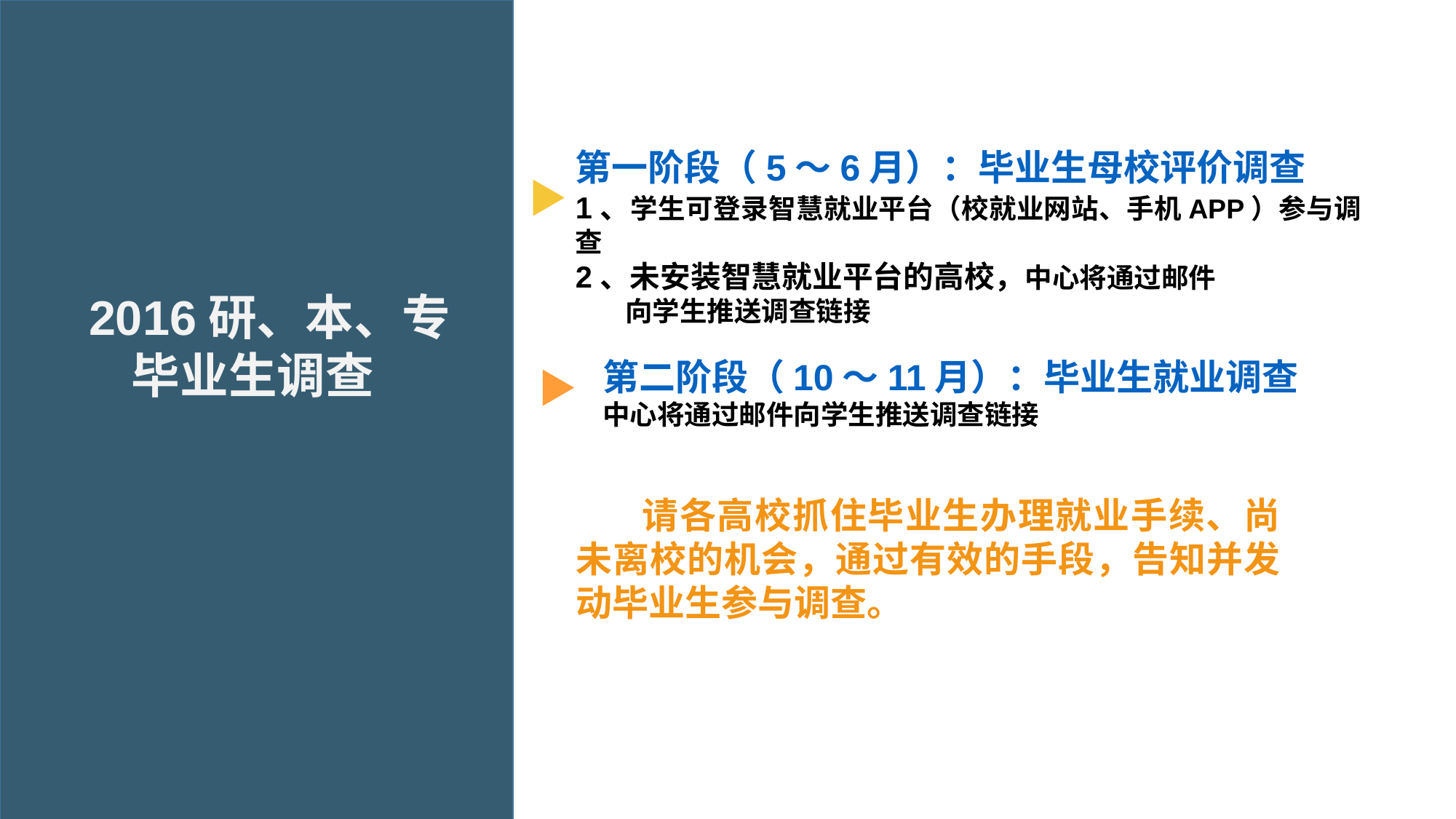

第一阶段（5～6月）：毕业生母校评价调查
1、学生可登录智慧就业平台（校就业网站、手机APP）参与调查
2、未安装智慧就业平台的高校，中心将通过邮件
       向学生推送调查链接

 2016研、本、专
    毕业生调查
第二阶段（10～11月）：毕业生就业调查
中心将通过邮件向学生推送调查链接

      请各高校抓住毕业生办理就业手续、尚未离校的机会，通过有效的手段，告知并发动毕业生参与调查。